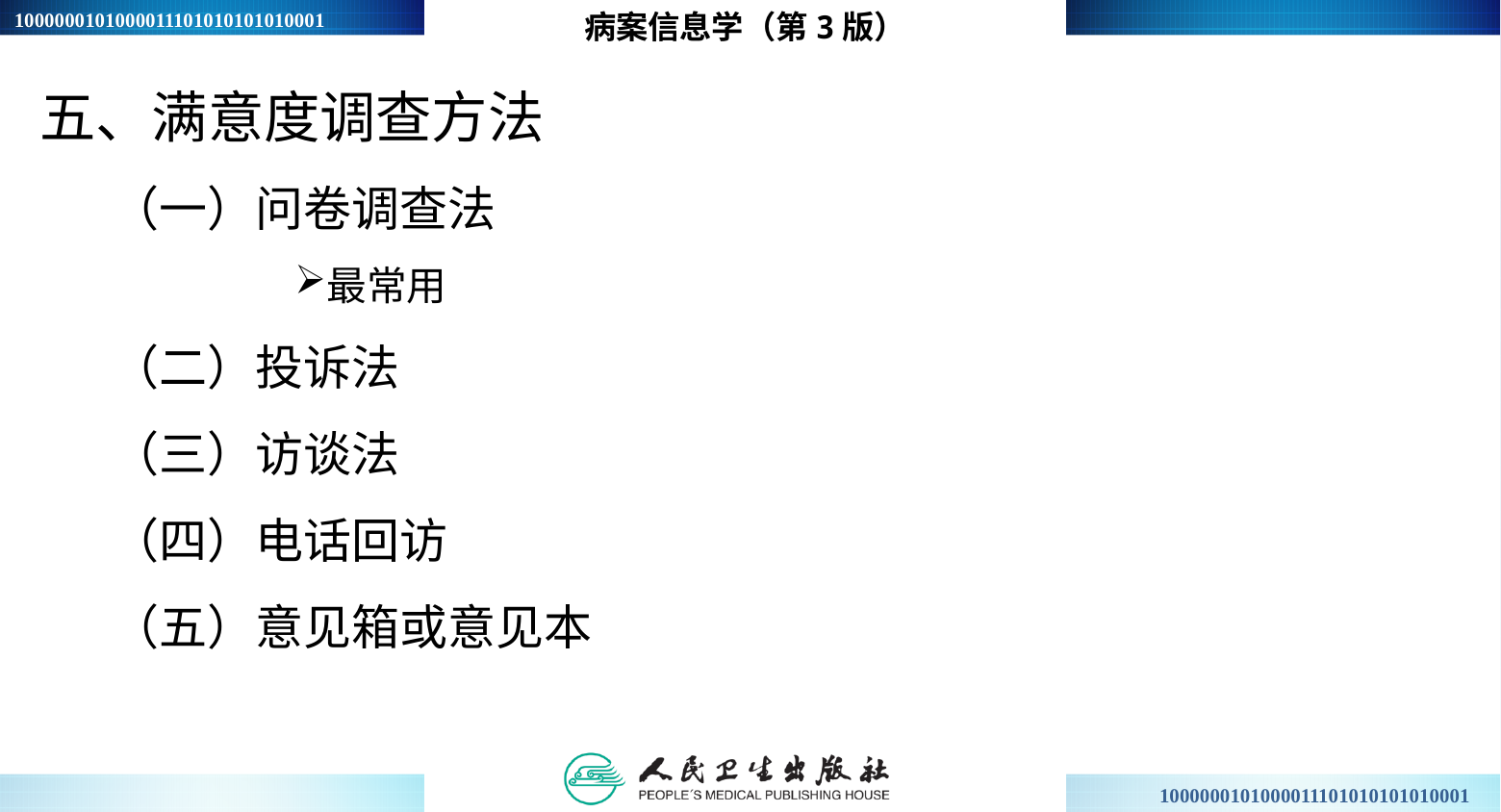

病案信息学（第3版）
五、满意度调查方法
（一）问卷调查法
最常用
（二）投诉法
（三）访谈法
（四）电话回访
（五）意见箱或意见本